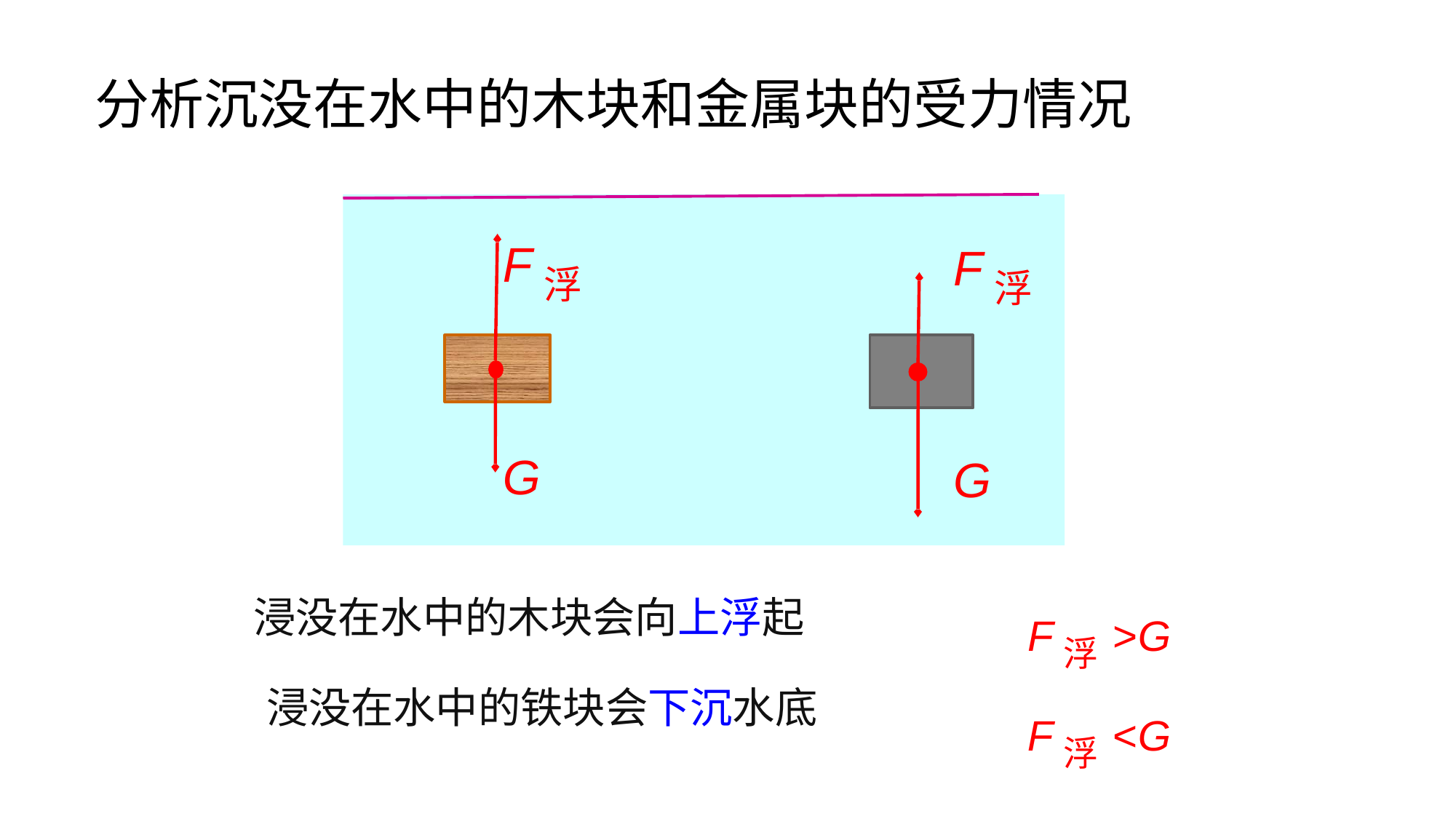

分析沉没在水中的木块和金属块的受力情况

F浮
F浮

G
G
F浮>G
浸没在水中的木块会向上浮起
浸没在水中的铁块会下沉水底
F浮<G